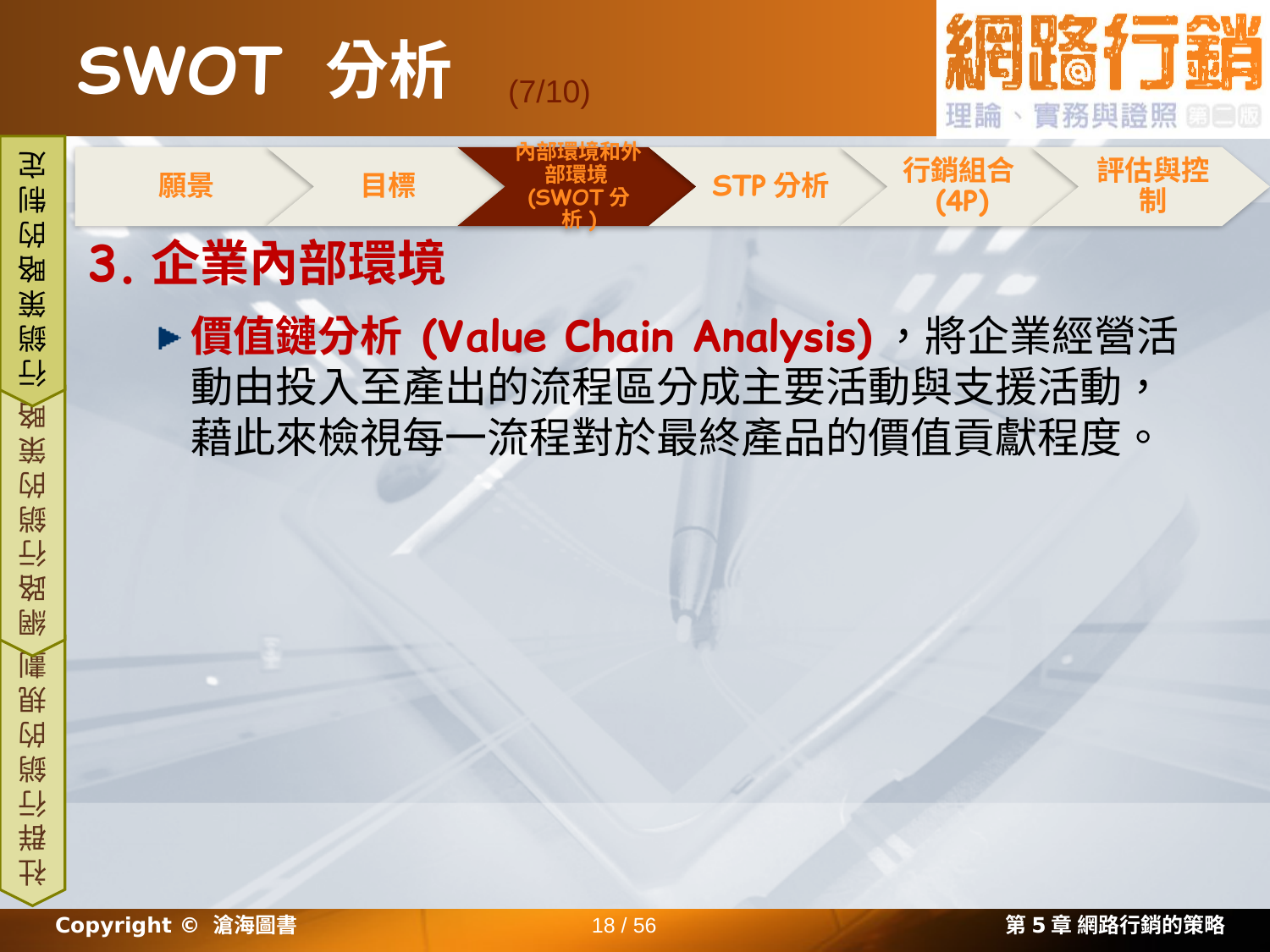

# SWOT 分析
(7/10)
願景
目標
內部環境和外部環境(SWOT分析)
STP分析
行銷組合(4P)
評估與控制
3.企業內部環境
價值鏈分析 (Value Chain Analysis)，將企業經營活動由投入至產出的流程區分成主要活動與支援活動，藉此來檢視每一流程對於最終產品的價值貢獻程度。
行銷策略的制定
網路行銷的策略
社群行銷的規劃
Copyright © 滄海圖書
18 / 56
第5章 網路行銷的策略